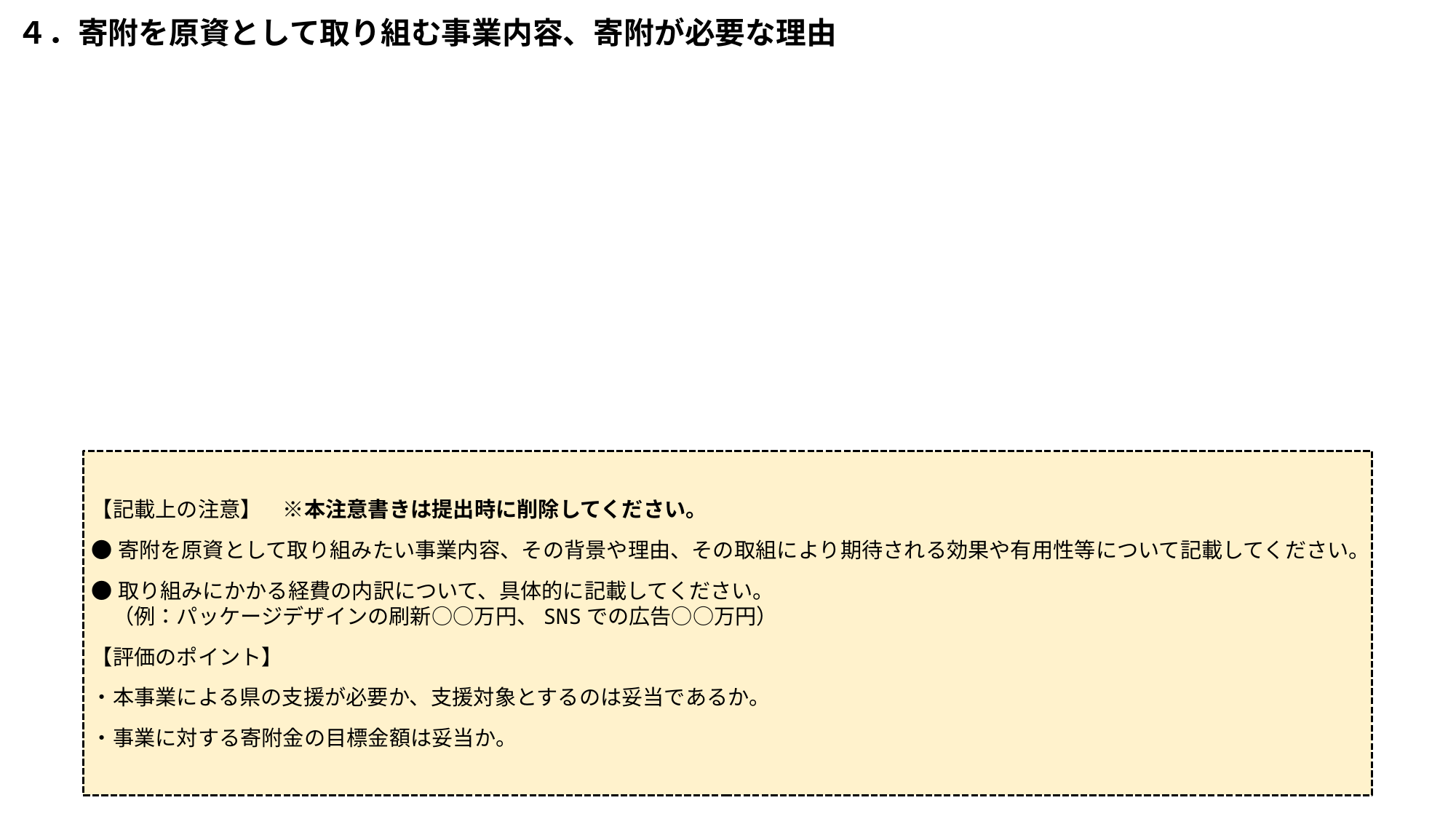

４．寄附を原資として取り組む事業内容、寄附が必要な理由
【記載上の注意】　※本注意書きは提出時に削除してください。
●寄附を原資として取り組みたい事業内容、その背景や理由、その取組により期待される効果や有用性等について記載してください。
●取り組みにかかる経費の内訳について、具体的に記載してください。
　（例：パッケージデザインの刷新○○万円、SNSでの広告○○万円）
【評価のポイント】
・本事業による県の支援が必要か、支援対象とするのは妥当であるか。
・事業に対する寄附金の目標金額は妥当か。